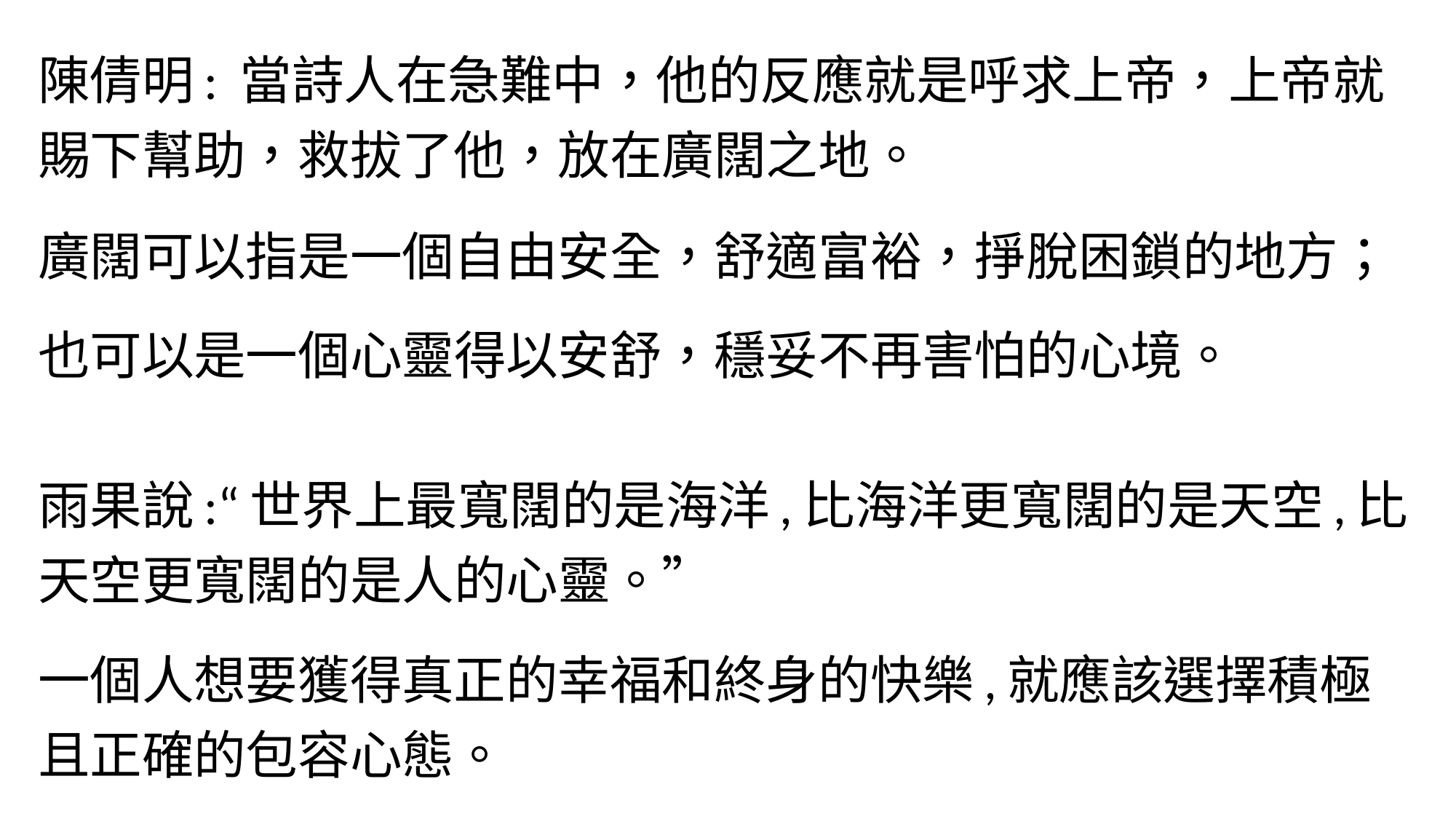

陳倩明: 當詩人在急難中，他的反應就是呼求上帝，上帝就賜下幫助，救拔了他，放在廣闊之地。

廣闊可以指是一個自由安全，舒適富裕，掙脫困鎖的地方；

也可以是一個心靈得以安舒，穩妥不再害怕的心境。

雨果說:“世界上最寬闊的是海洋,比海洋更寬闊的是天空,比天空更寬闊的是人的心靈。”

一個人想要獲得真正的幸福和終身的快樂,就應該選擇積極且正確的包容心態。